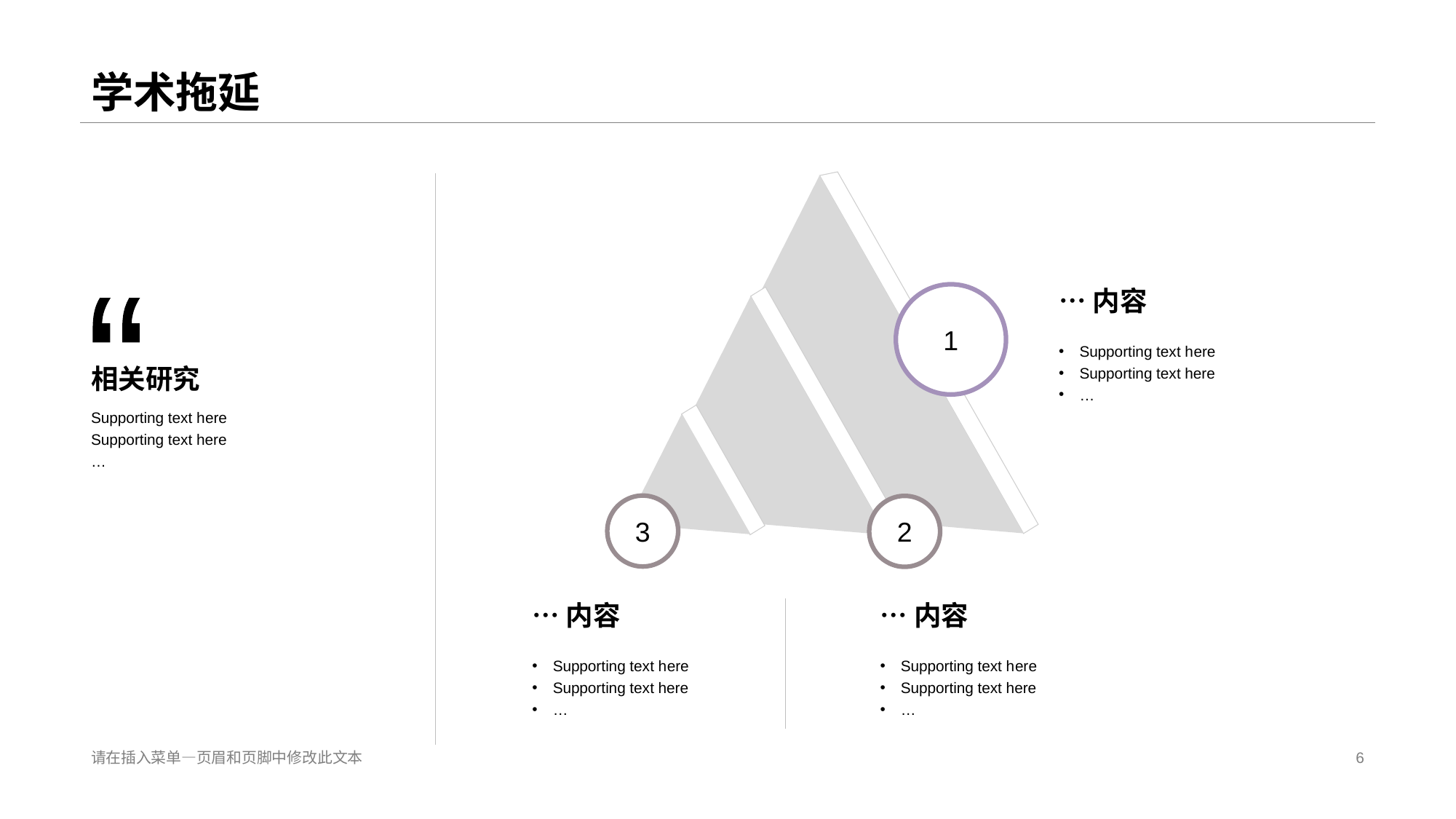

# 学术拖延

…内容

1

“
Supporting text h ere
Supporting text here
…
相关研究
Supporting text h ere
Supporting text here
…

3
2
…内容
…内容
Supporting text h ere
Supporting text here
…
Supporting text h ere
Supporting text here
…
请在插入菜单—页眉和页脚中修改此文本
6